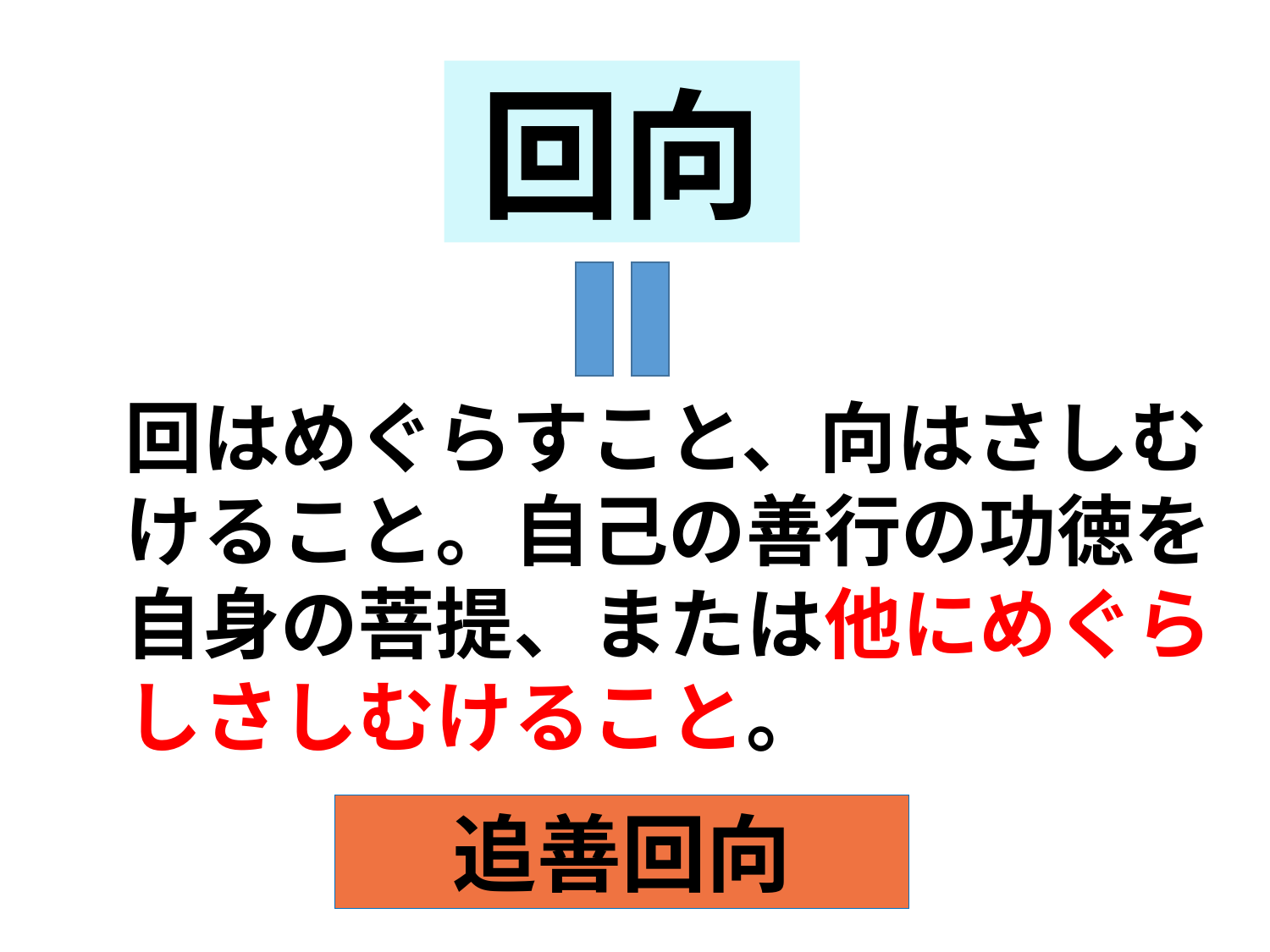

回向

回はめぐらすこと、向はさしむけること。自己の善行の功徳を自身の菩提、または他にめぐらしさしむけること。
追善回向